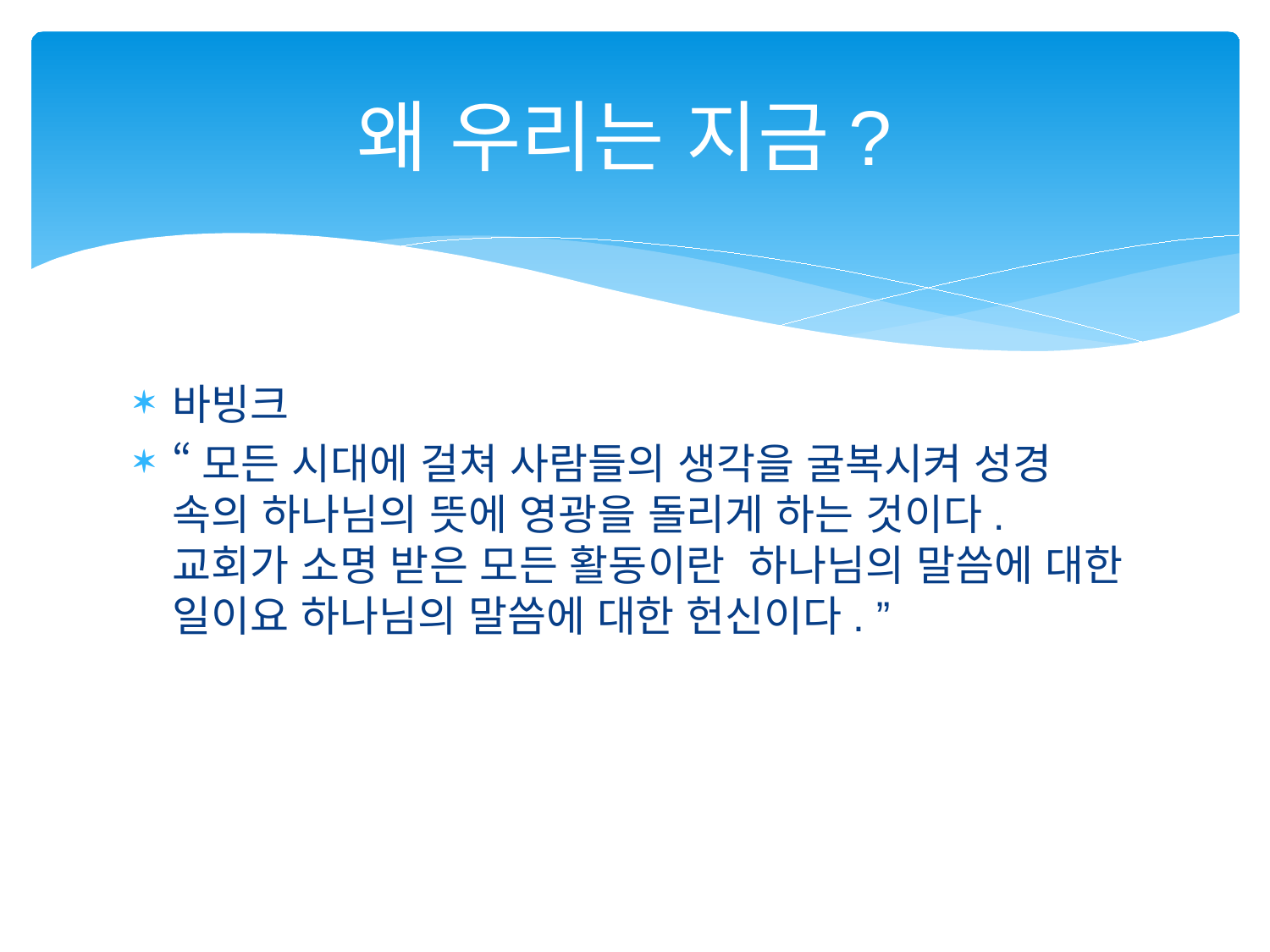

# 왜 우리는 지금?
바빙크
“모든 시대에 걸쳐 사람들의 생각을 굴복시켜 성경 속의 하나님의 뜻에 영광을 돌리게 하는 것이다.  교회가 소명 받은 모든 활동이란  하나님의 말씀에 대한 일이요 하나님의 말씀에 대한 헌신이다. ”